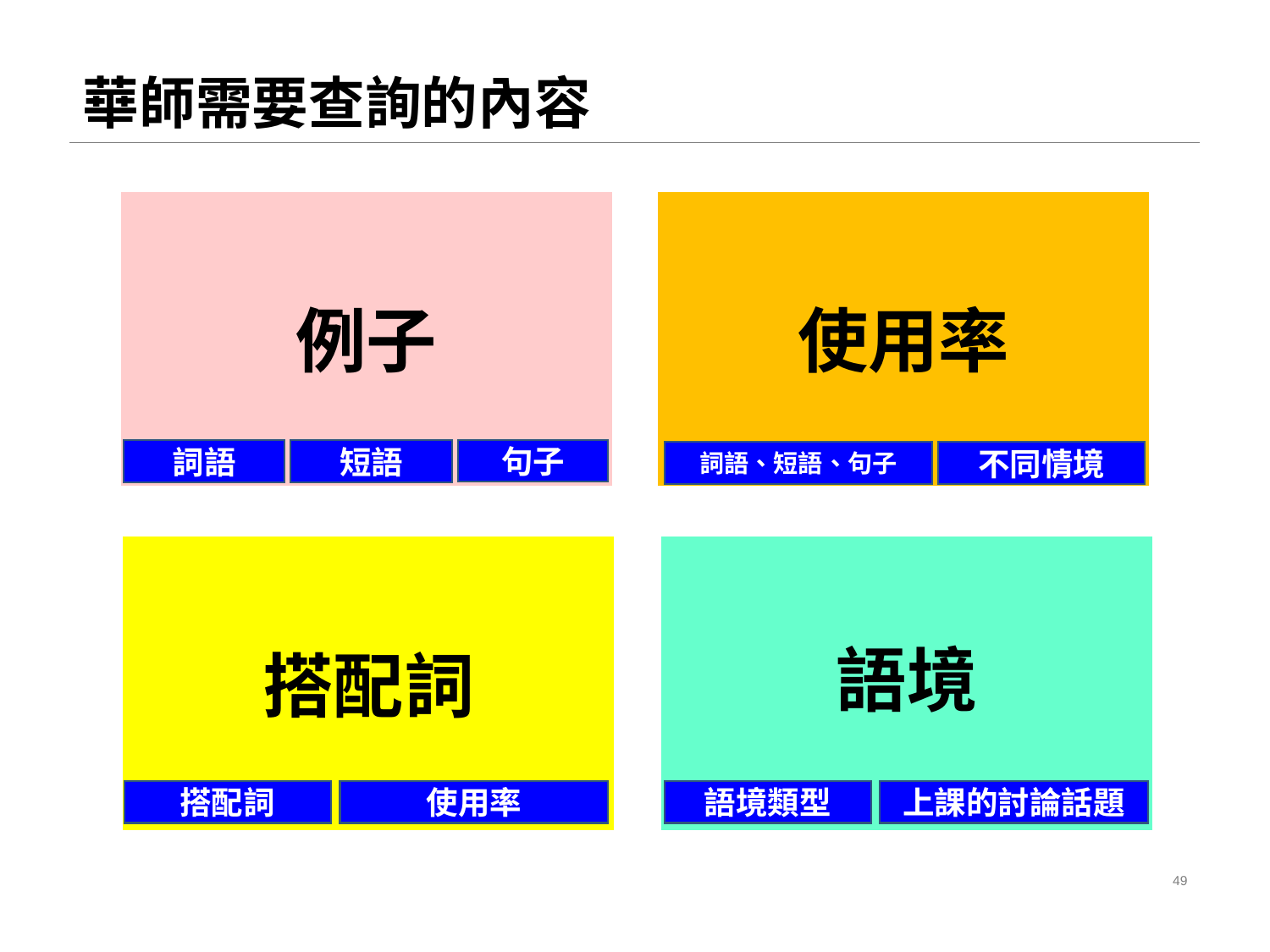

# 華師需要查詢的內容
例子
使用率
搭配詞
語境
短語
句子
詞語
詞語、短語、句子
不同情境
搭配詞
使用率
語境類型
上課的討論話題
49